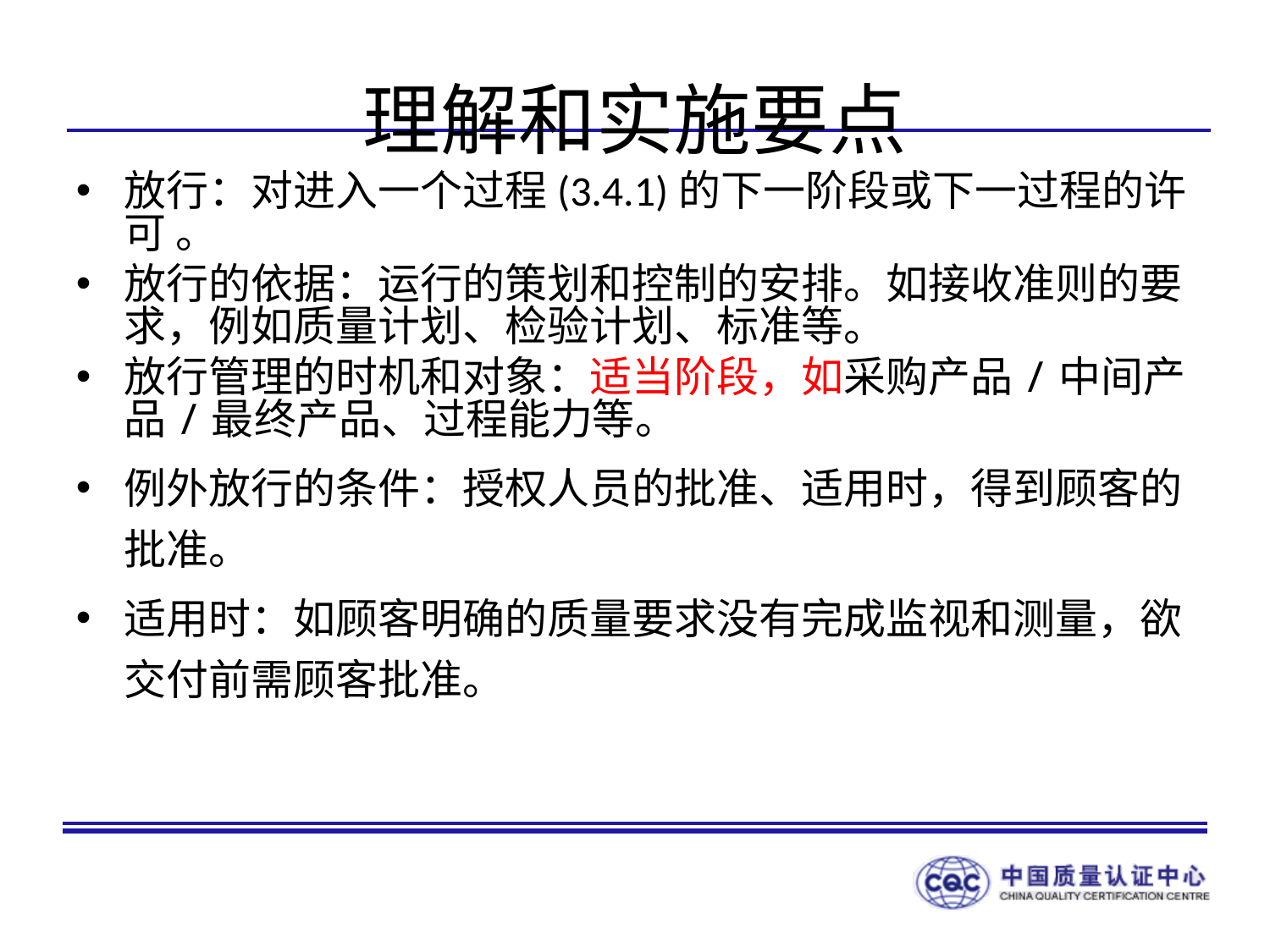

# 理解和实施要点
放行：对进入一个过程(3.4.1)的下一阶段或下一过程的许可 。
放行的依据：运行的策划和控制的安排。如接收准则的要求，例如质量计划、检验计划、标准等。
放行管理的时机和对象：适当阶段，如采购产品/中间产品/最终产品、过程能力等。
例外放行的条件：授权人员的批准、适用时，得到顾客的批准。
适用时：如顾客明确的质量要求没有完成监视和测量，欲交付前需顾客批准。
208